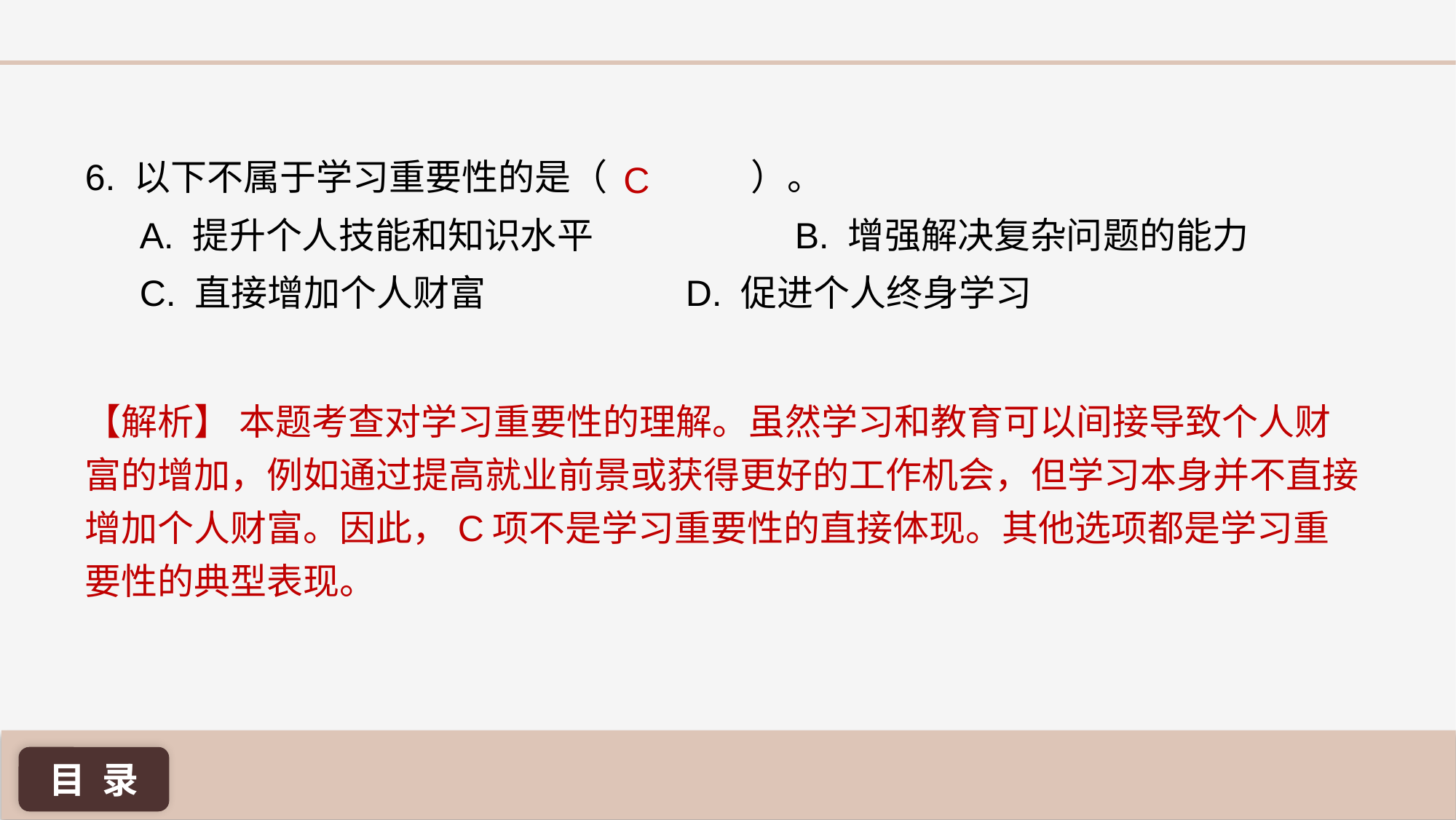

C
6. 以下不属于学习重要性的是（	        ）。
A. 提升个人技能和知识水平 		B. 增强解决复杂问题的能力
C. 直接增加个人财富 		D. 促进个人终身学习
【解析】 本题考查对学习重要性的理解。虽然学习和教育可以间接导致个人财富的增加，例如通过提高就业前景或获得更好的工作机会，但学习本身并不直接增加个人财富。因此，C项不是学习重要性的直接体现。其他选项都是学习重要性的典型表现。